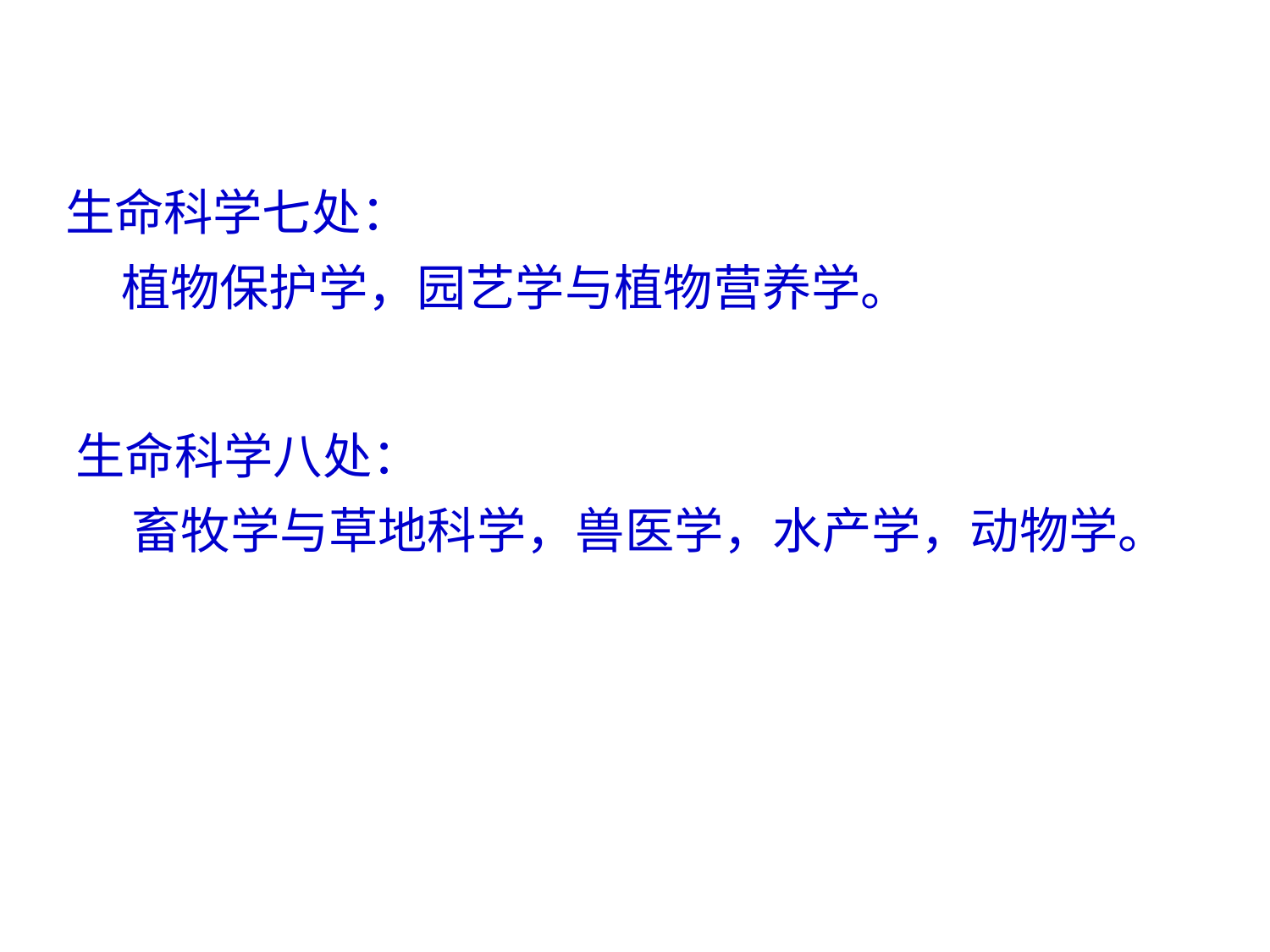

生命科学七处：
    植物保护学，园艺学与植物营养学。
生命科学八处：
    畜牧学与草地科学，兽医学，水产学，动物学。